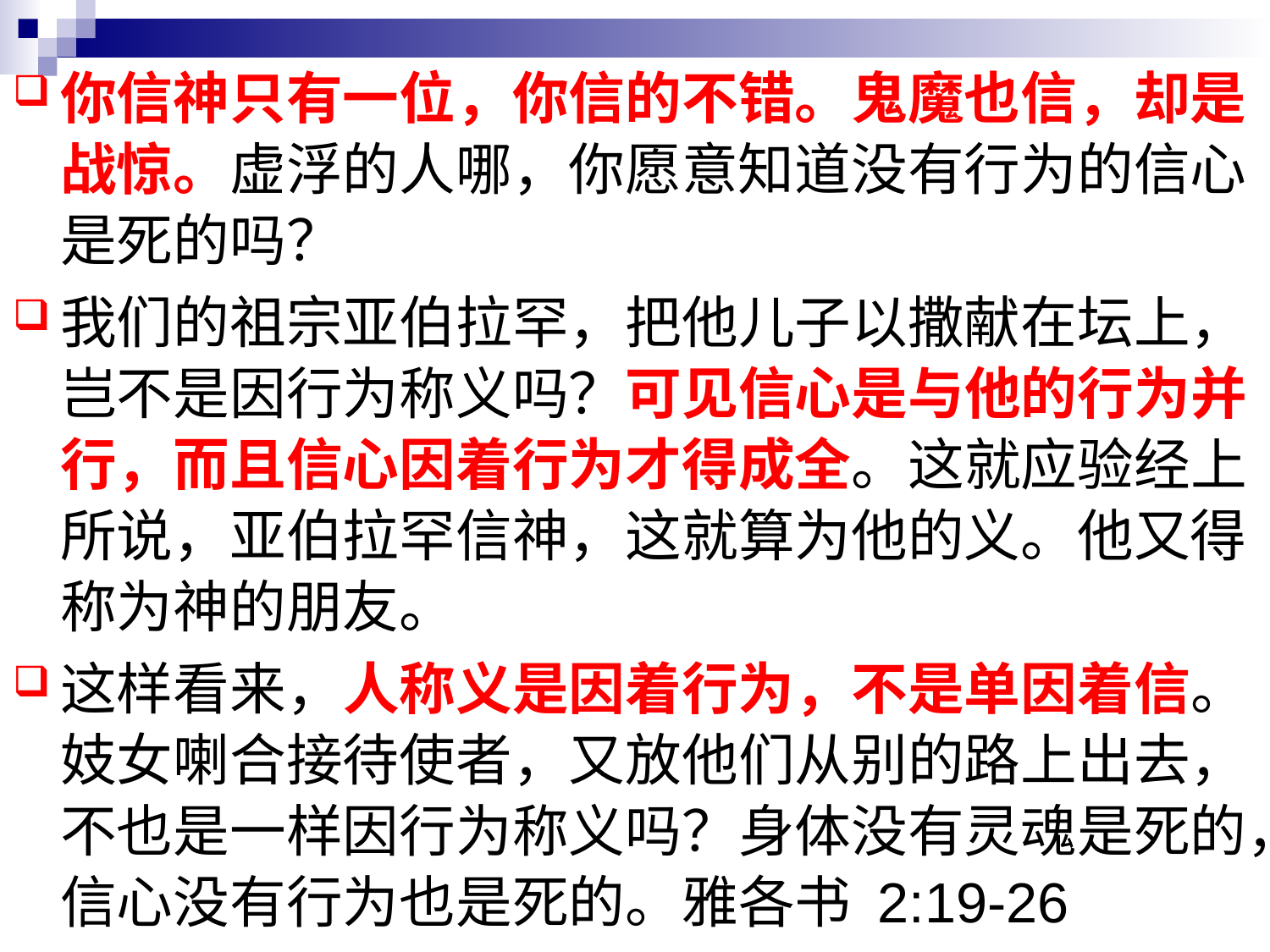

你信神只有一位，你信的不错。鬼魔也信，却是战惊。虚浮的人哪，你愿意知道没有行为的信心是死的吗？
我们的祖宗亚伯拉罕，把他儿子以撒献在坛上，岂不是因行为称义吗？可见信心是与他的行为并行，而且信心因着行为才得成全。这就应验经上所说，亚伯拉罕信神，这就算为他的义。他又得称为神的朋友。
这样看来，人称义是因着行为，不是单因着信。妓女喇合接待使者，又放他们从别的路上出去，不也是一样因行为称义吗？身体没有灵魂是死的，信心没有行为也是死的。雅各书 2:19-26